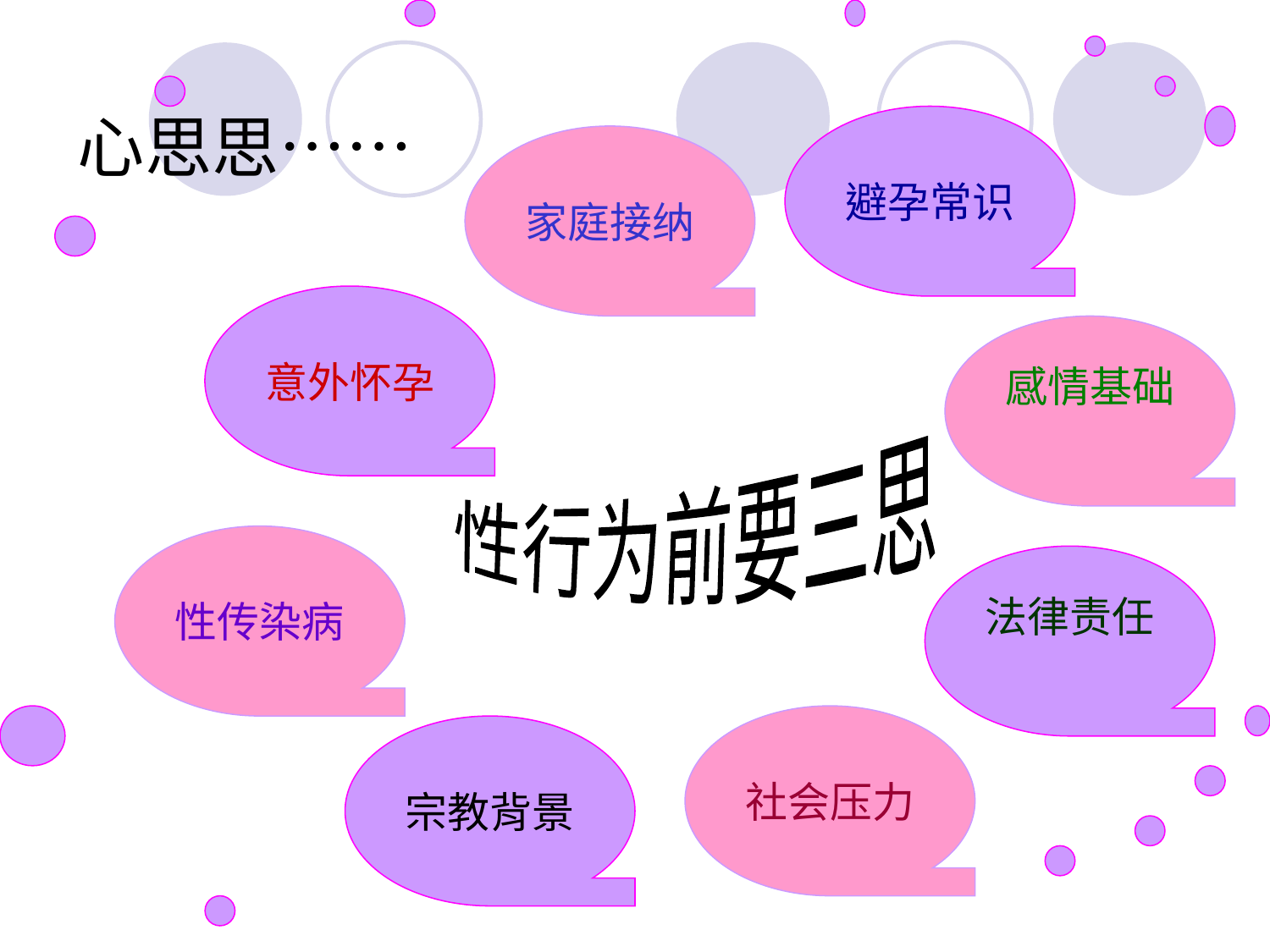

# 心思思……

避孕常识

家庭接纳

意外怀孕
感情基础

性行为前要三思
性传染病
法律责任

社会压力

宗教背景